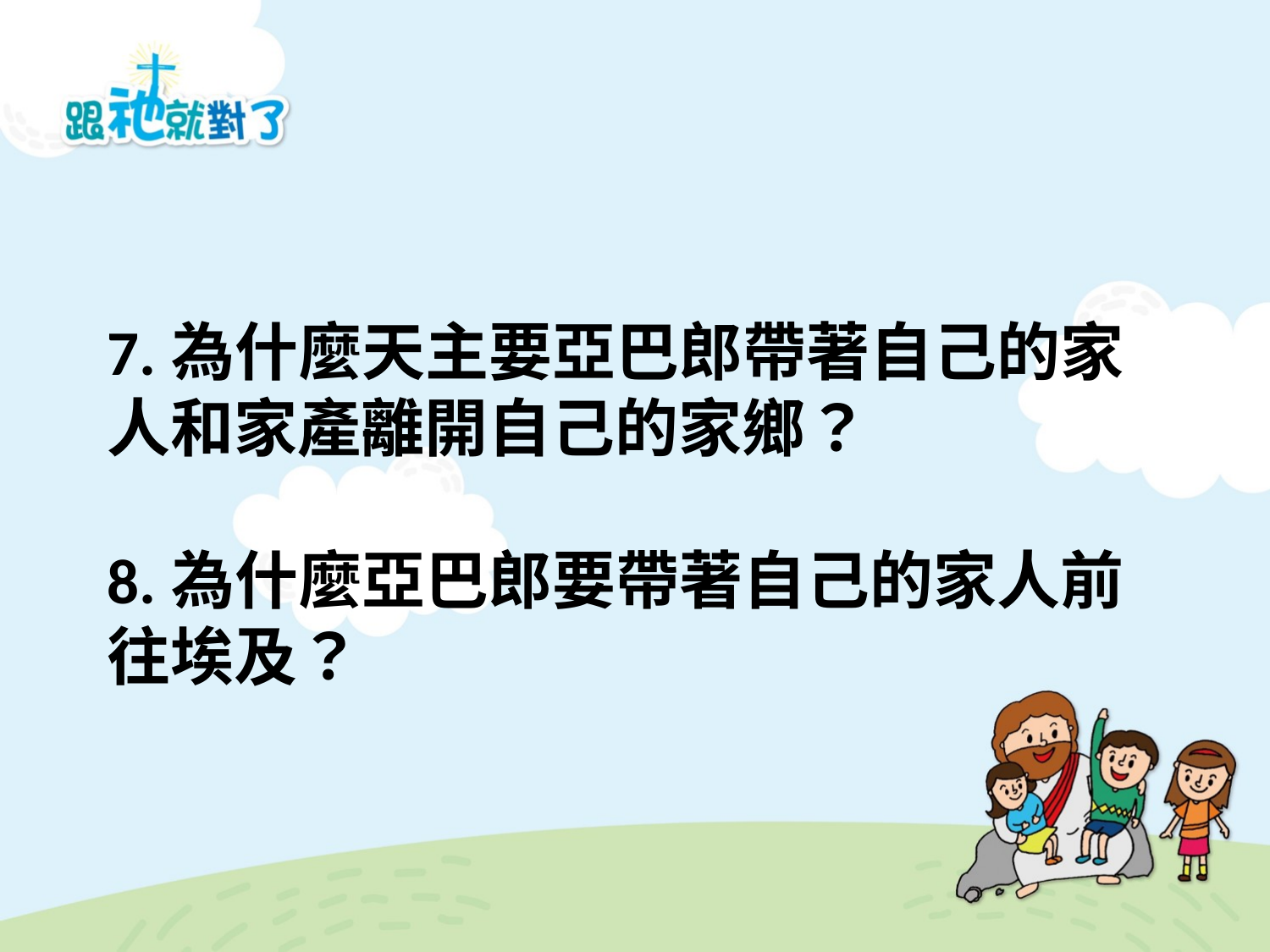

7.為什麼天主要亞巴郎帶著自己的家人和家產離開自己的家鄉？

8.為什麼亞巴郎要帶著自己的家人前往埃及？